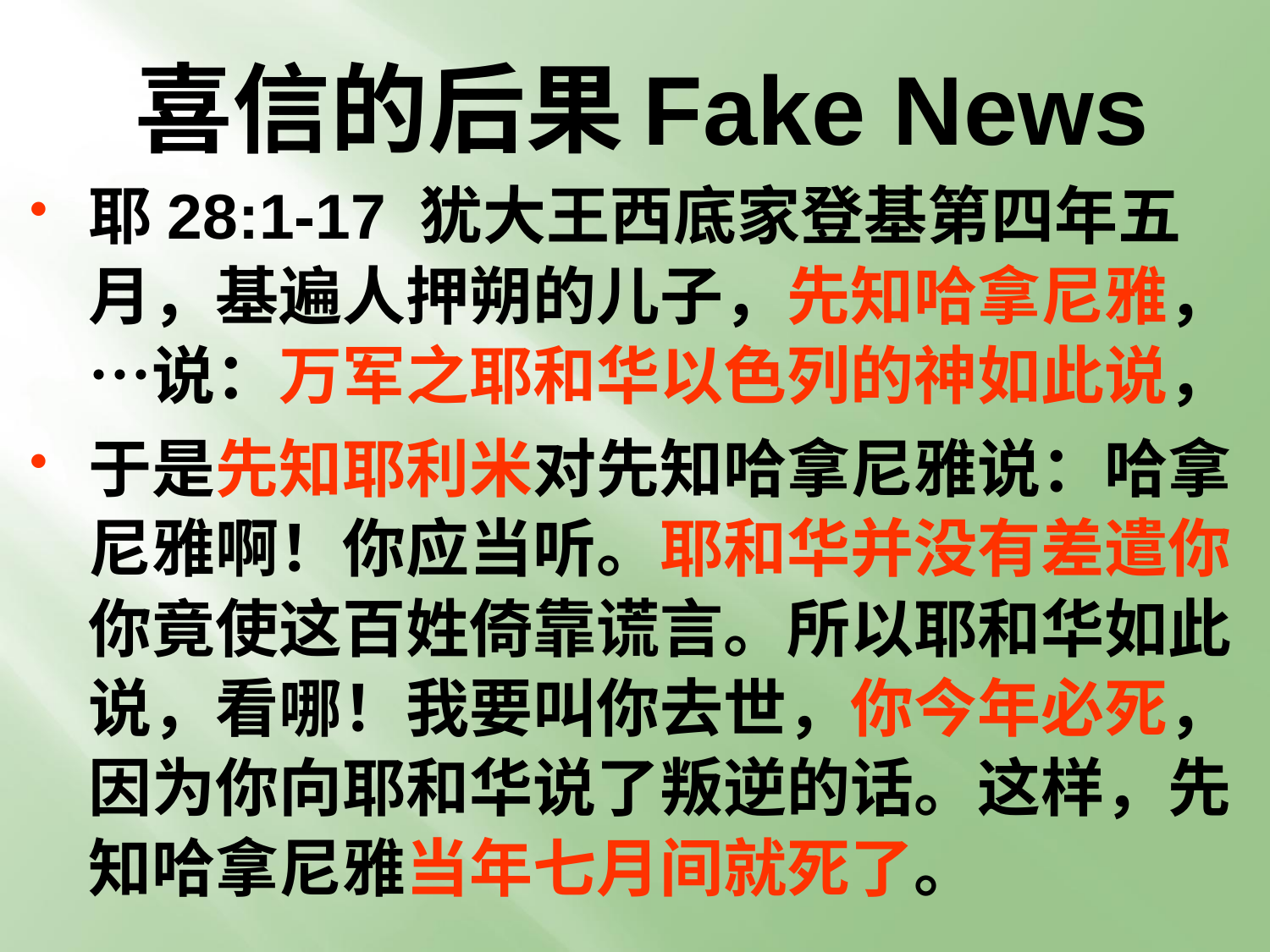

# 喜信的后果Fake News
耶28:1-17 犹大王西底家登基第四年五月，基遍人押朔的儿子，先知哈拿尼雅，…说：万军之耶和华以色列的神如此说，
于是先知耶利米对先知哈拿尼雅说：哈拿尼雅啊！你应当听。耶和华并没有差遣你你竟使这百姓倚靠谎言。所以耶和华如此说，看哪！我要叫你去世，你今年必死，因为你向耶和华说了叛逆的话。这样，先知哈拿尼雅当年七月间就死了。